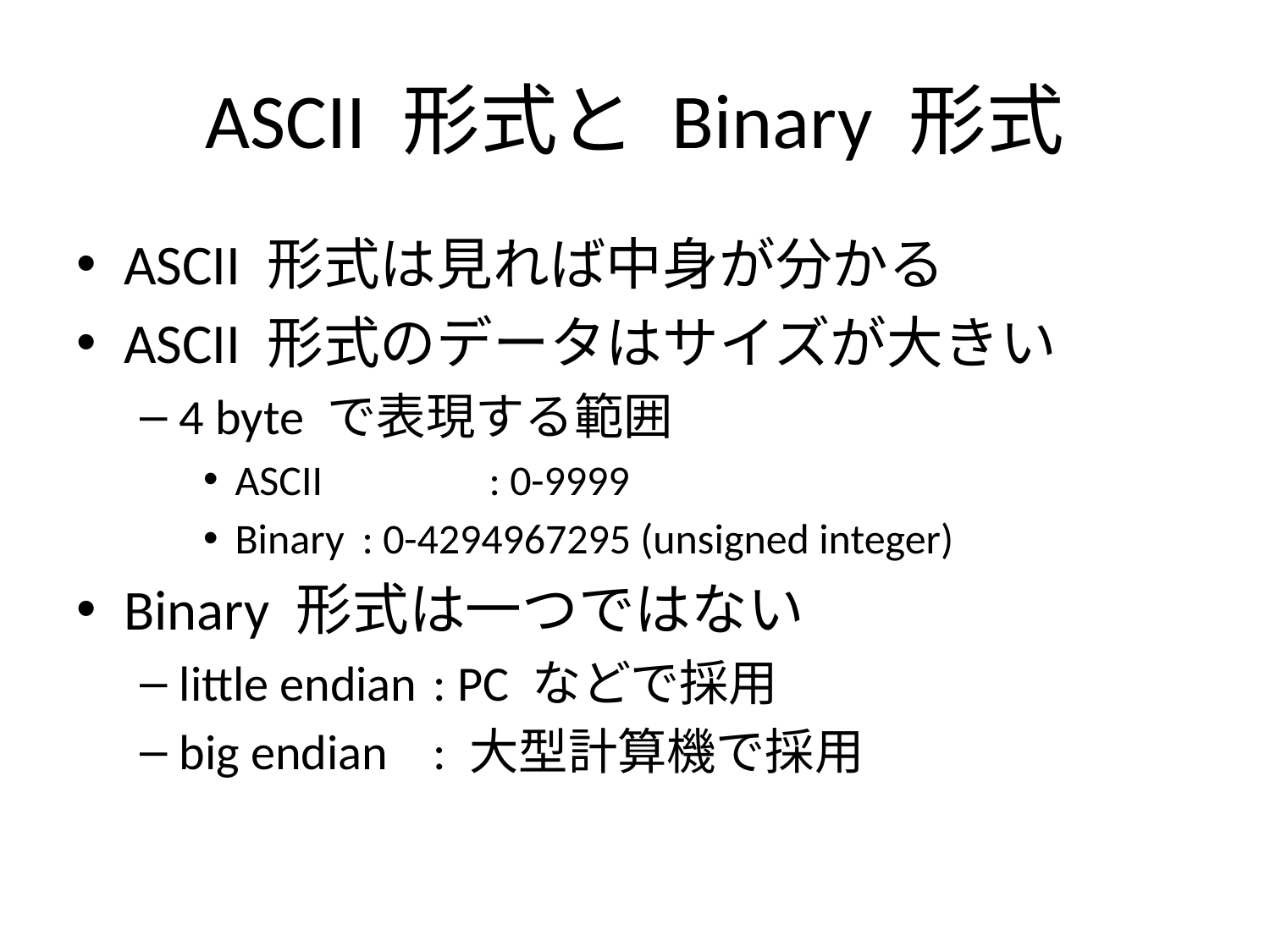

# ASCII 形式と Binary 形式
ASCII 形式は見れば中身が分かる
ASCII 形式のデータはサイズが大きい
4 byte で表現する範囲
ASCII		: 0-9999
Binary	: 0-4294967295 (unsigned integer)
Binary 形式は一つではない
little endian	: PC などで採用
big endian	: 大型計算機で採用